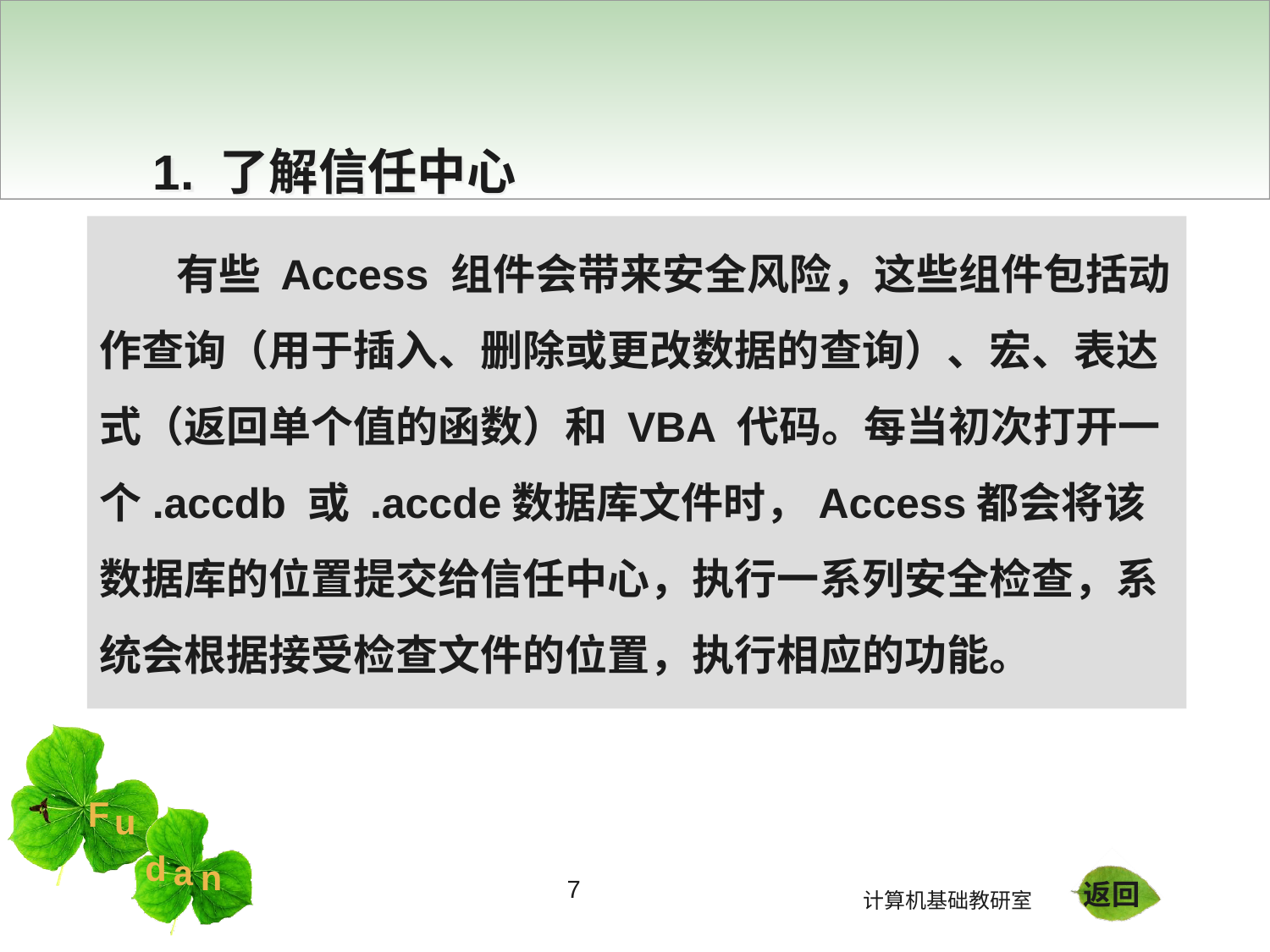

1. 了解信任中心
       有些 Access 组件会带来安全风险，这些组件包括动作查询（用于插入、删除或更改数据的查询）、宏、表达式（返回单个值的函数）和 VBA 代码。每当初次打开一个.accdb 或 .accde数据库文件时，Access都会将该数据库的位置提交给信任中心，执行一系列安全检查，系统会根据接受检查文件的位置，执行相应的功能。
7
返回